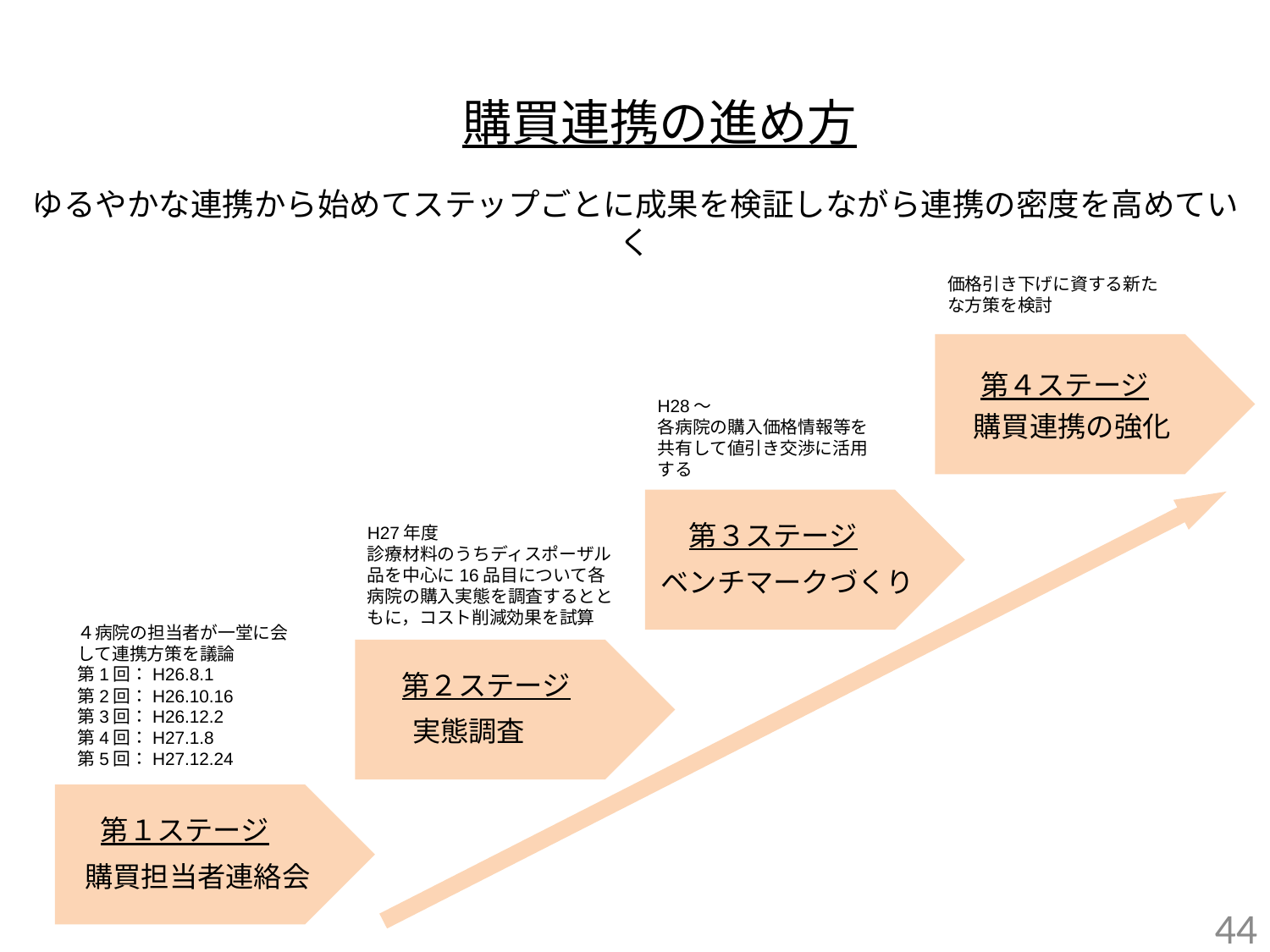

購買連携の進め方
ゆるやかな連携から始めてステップごとに成果を検証しながら連携の密度を高めていく
価格引き下げに資する新たな方策を検討

     購買連携の強化
第４ステージ
H28～
各病院の購入価格情報等を共有して値引き交渉に活用する

ベンチマークづくり
H27年度
診療材料のうちディスポーザル品を中心に16品目について各病院の購入実態を調査するとともに，コスト削減効果を試算
第３ステージ
４病院の担当者が一堂に会して連携方策を議論
第1回：H26.8.1
第2回：H26.10.16
第3回：H26.12.2
第4回：H27.1.8
第5回：H27.12.24

        実態調査
第２ステージ

購買担当者連絡会
第１ステージ
44